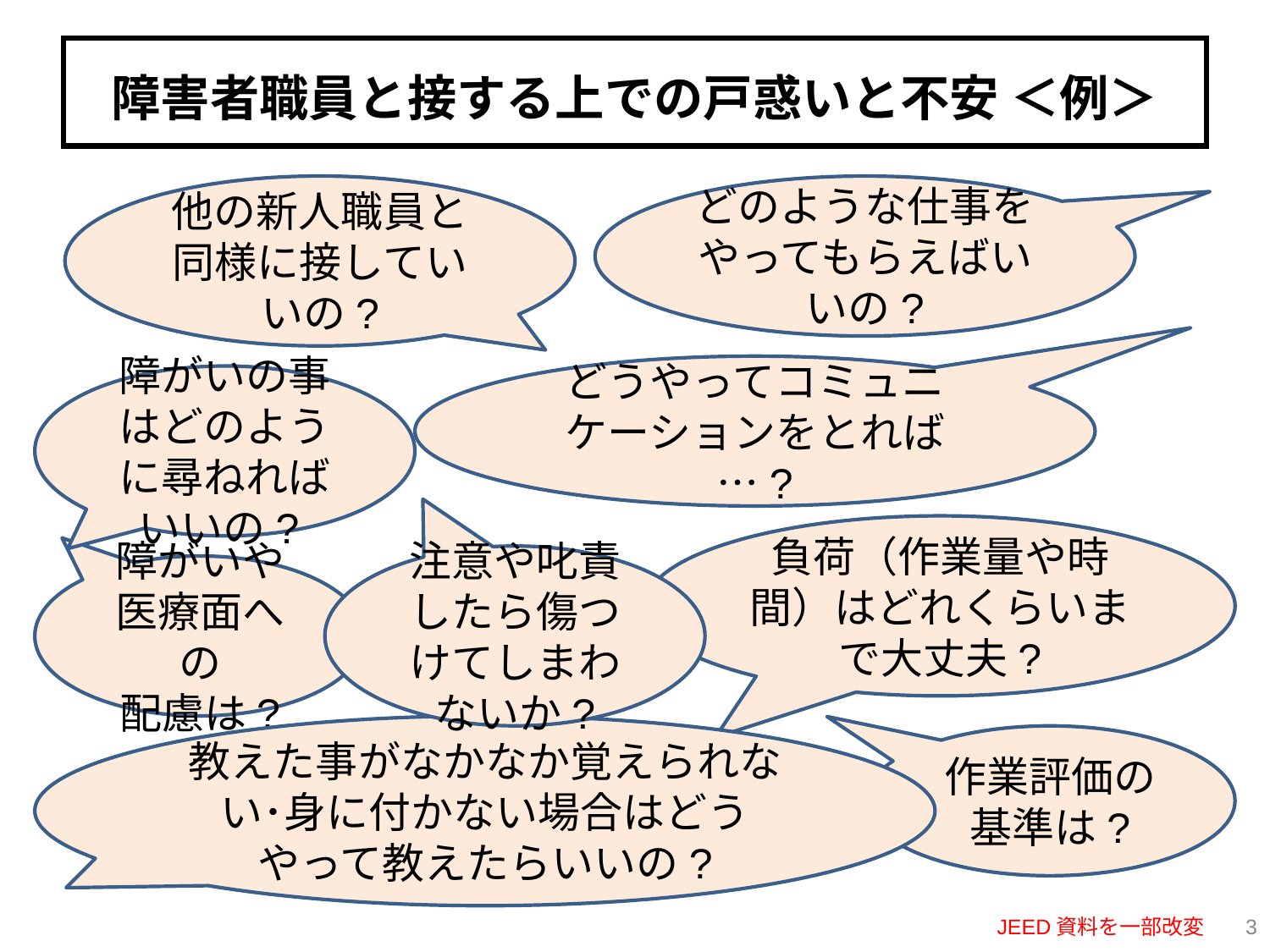

# 障害者職員と接する上での戸惑いと不安 ＜例＞
他の新人職員と同様に接していいの?
どのような仕事をやってもらえばいいの?
どうやってコミュニケーションをとれば…?
障がいの事はどのように尋ねればいいの?
負荷（作業量や時間）はどれくらいまで大丈夫?
注意や叱責したら傷つけてしまわないか?
障がいや
医療面への
配慮は?
教えた事がなかなか覚えられない･身に付かない場合はどうやって教えたらいいの?
作業評価の基準は?
JEED資料を一部改変
3